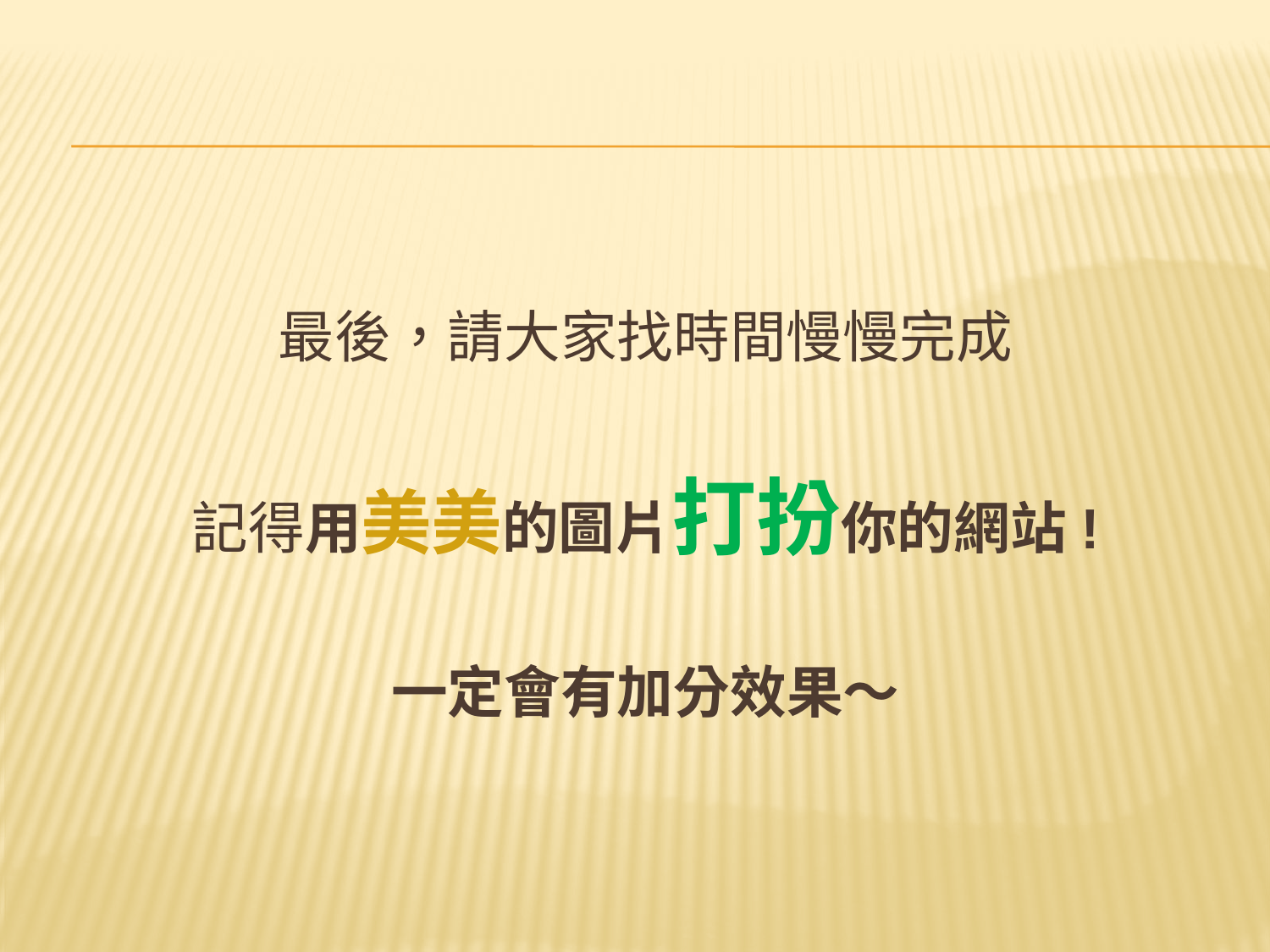

#

最後，請大家找時間慢慢完成

記得用美美的圖片打扮你的網站!

一定會有加分效果～